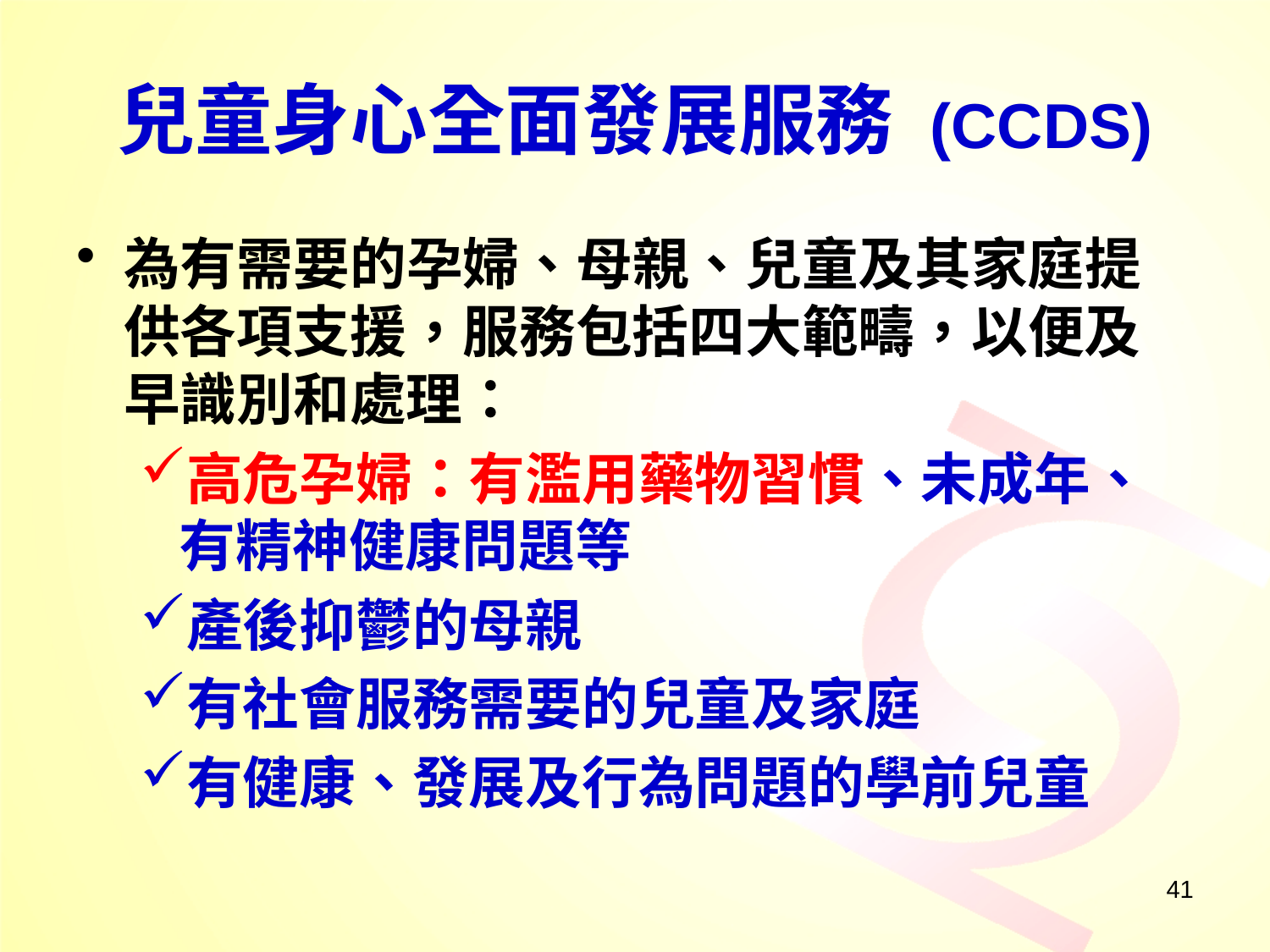

# 兒童身心全面發展服務 (CCDS)
為有需要的孕婦、母親、兒童及其家庭提供各項支援，服務包括四大範疇，以便及早識別和處理：
高危孕婦：有濫用藥物習慣、未成年、有精神健康問題等
產後抑鬱的母親
有社會服務需要的兒童及家庭
有健康、發展及行為問題的學前兒童
41